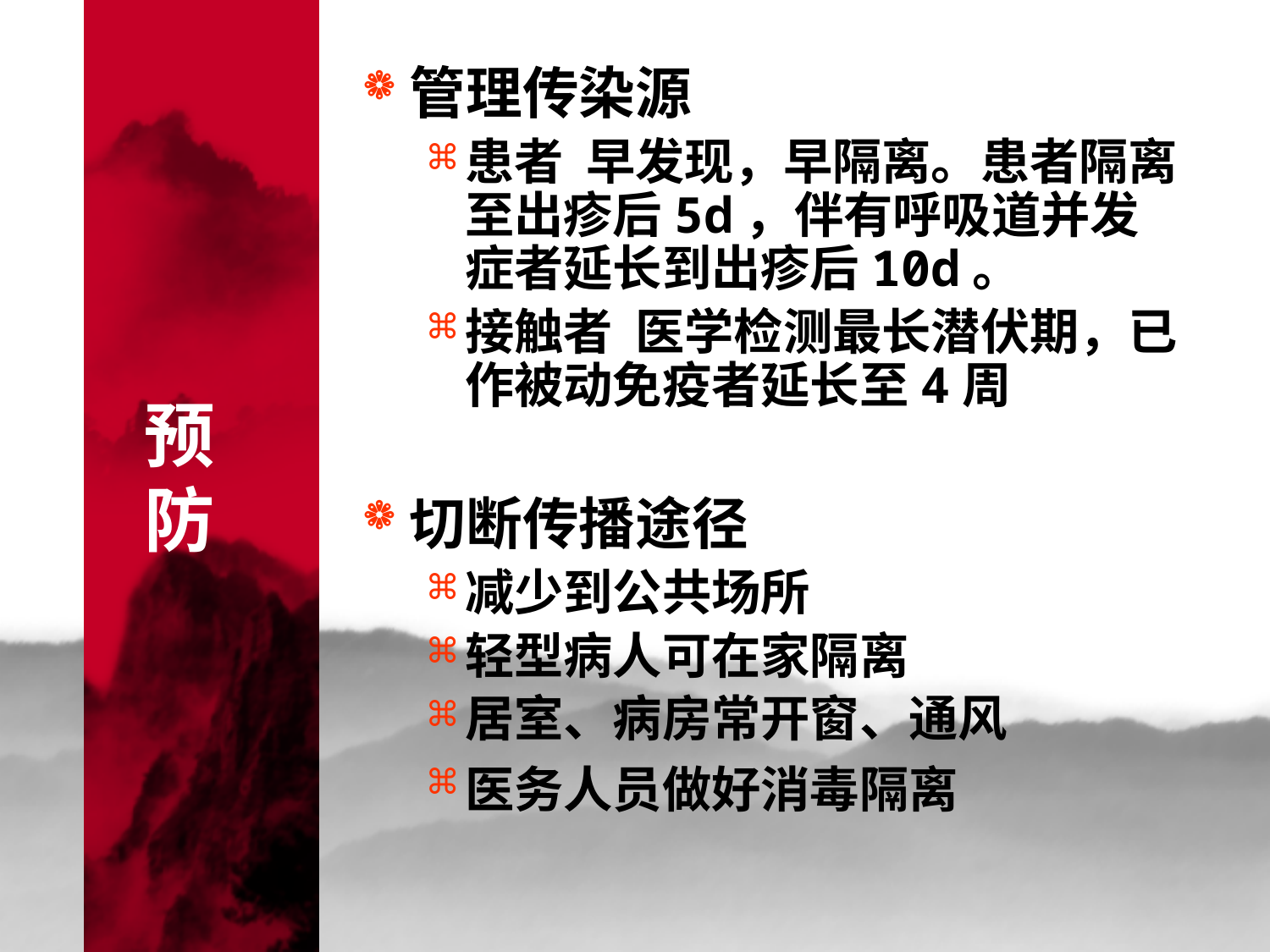

# 预 防
管理传染源
患者  早发现，早隔离。患者隔离至出疹后5d，伴有呼吸道并发症者延长到出疹后10d。
接触者  医学检测最长潜伏期，已作被动免疫者延长至4周

切断传播途径
减少到公共场所
轻型病人可在家隔离
居室、病房常开窗、通风
医务人员做好消毒隔离